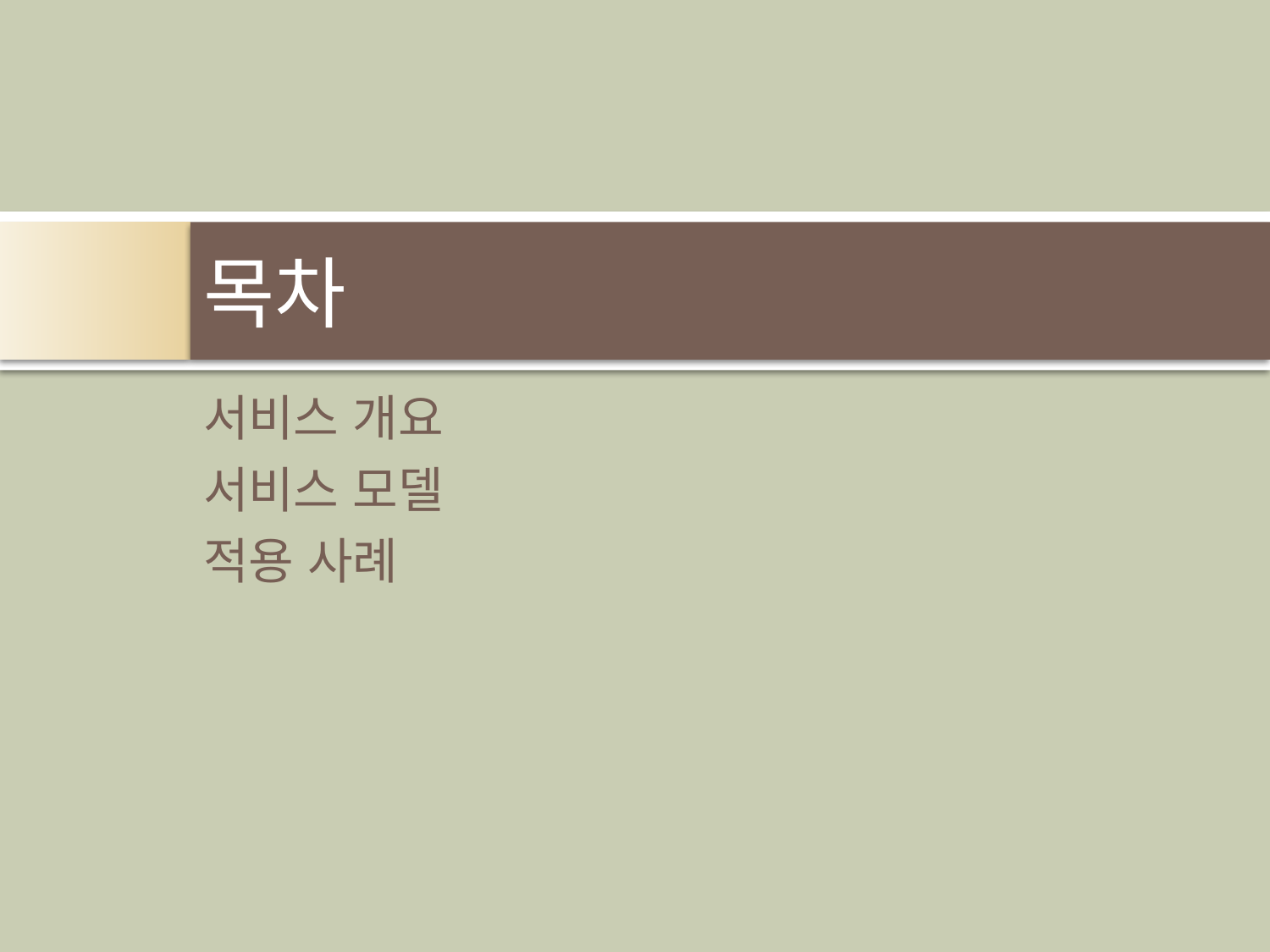

# 목차
서비스 개요
서비스 모델
적용 사례